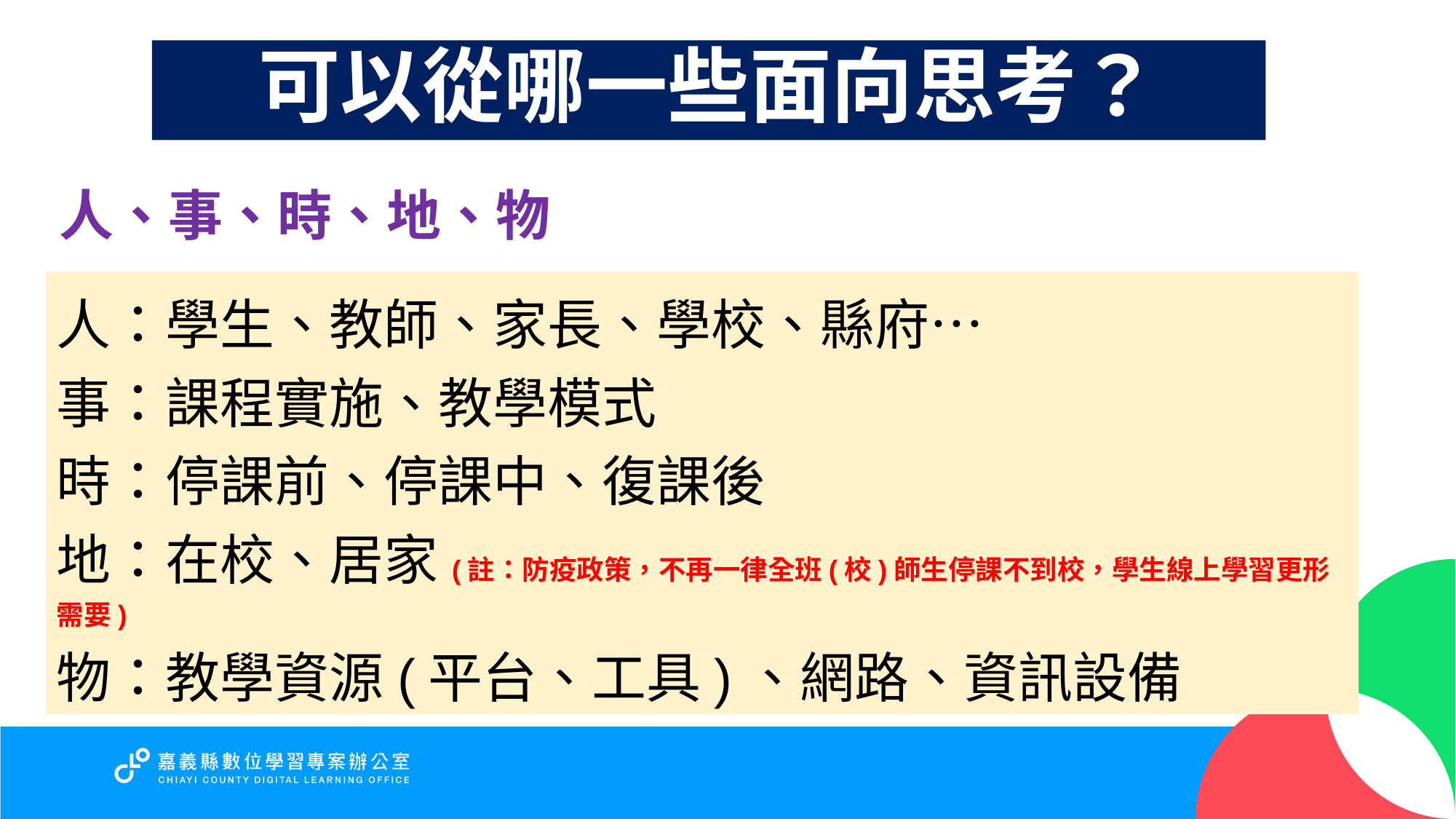

可以從哪一些面向思考？
人、事、時、地、物
人：學生、教師、家長、學校、縣府…
事：課程實施、教學模式
時：停課前、停課中、復課後
地：在校、居家(註：防疫政策，不再一律全班(校)師生停課不到校，學生線上學習更形需要)
物：教學資源(平台、工具)、網路、資訊設備